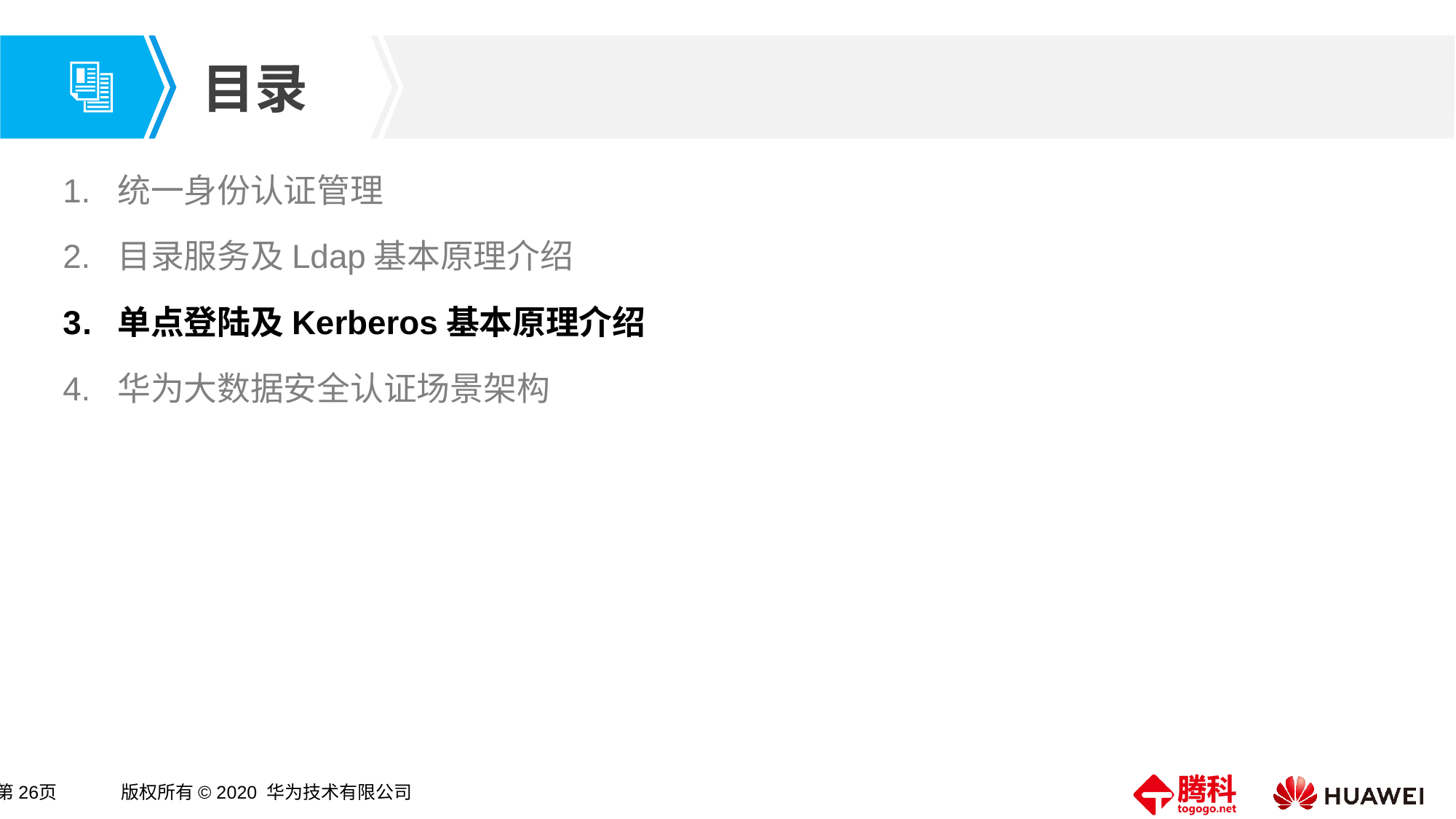

统一身份认证管理
目录服务及Ldap基本原理介绍
单点登陆及Kerberos基本原理介绍
华为大数据安全认证场景架构